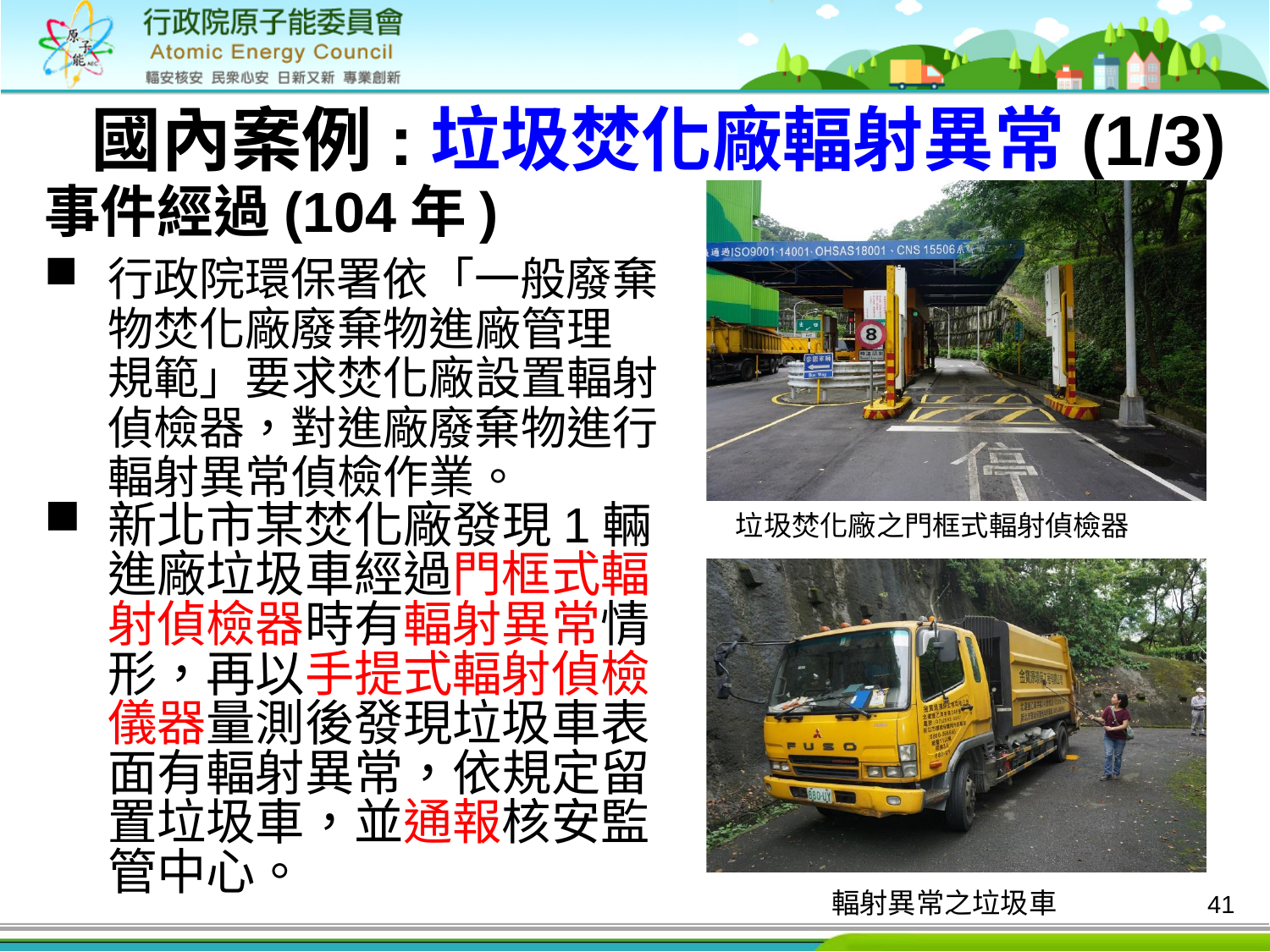

# 國內案例:垃圾焚化廠輻射異常(1/3)
事件經過(104年)

行政院環保署依「一般廢棄物焚化廠廢棄物進廠管理 規範」要求焚化廠設置輻射偵檢器，對進廠廢棄物進行輻射異常偵檢作業。
新北市某焚化廠發現1輛進廠垃圾車經過門框式輻射偵檢器時有輻射異常情形，再以手提式輻射偵檢儀器量測後發現垃圾車表面有輻射異常，依規定留置垃圾車，並通報核安監管中心。

垃圾焚化廠之門框式輻射偵檢器

輻射異常之垃圾車
41